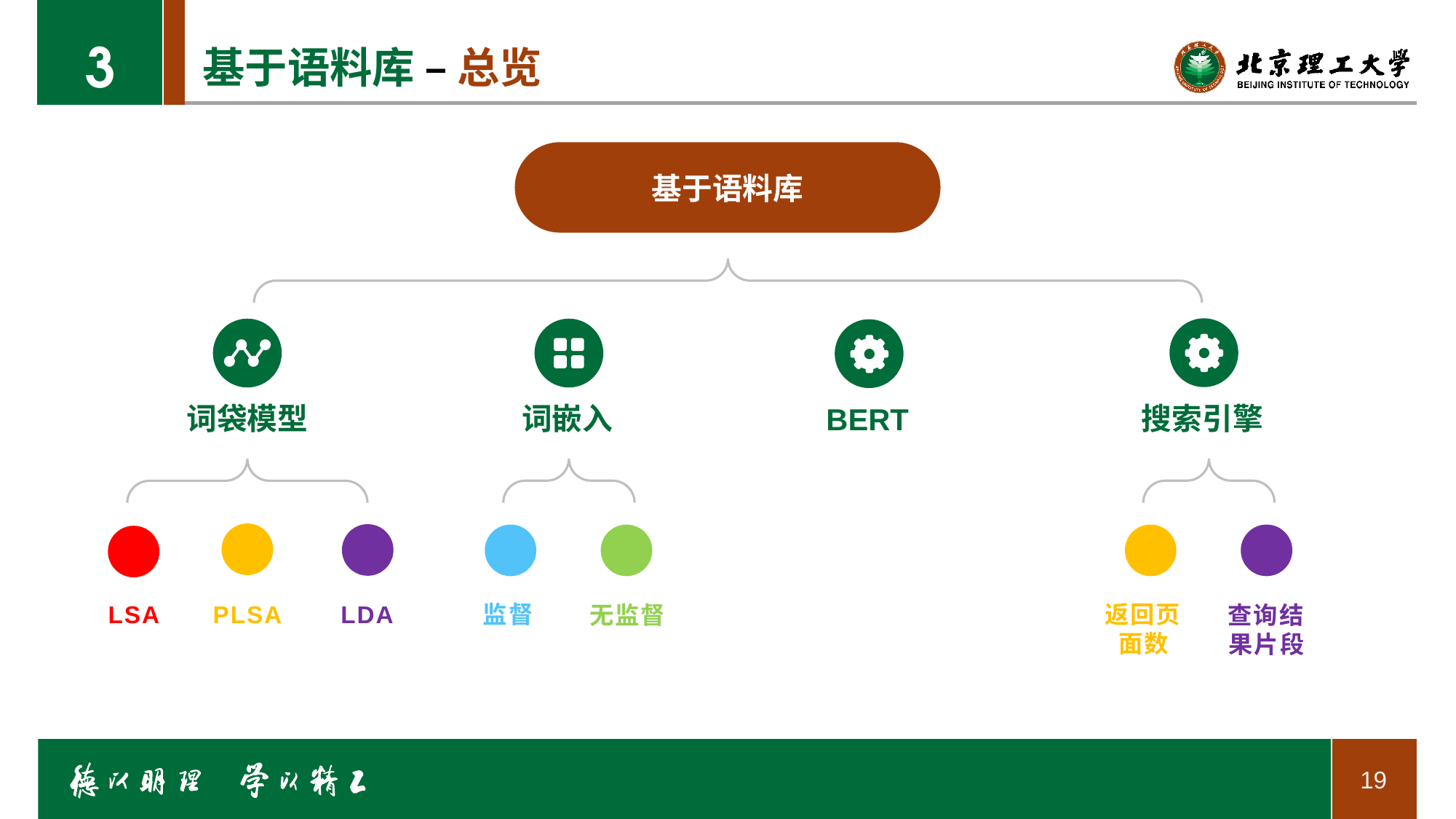

3
# 基于语料库 – 总览
基于语料库

搜索引擎

返回页面数

查询结果片段

词袋模型

PLSA

LDA

LSA

词嵌入

监督

无监督

BERT